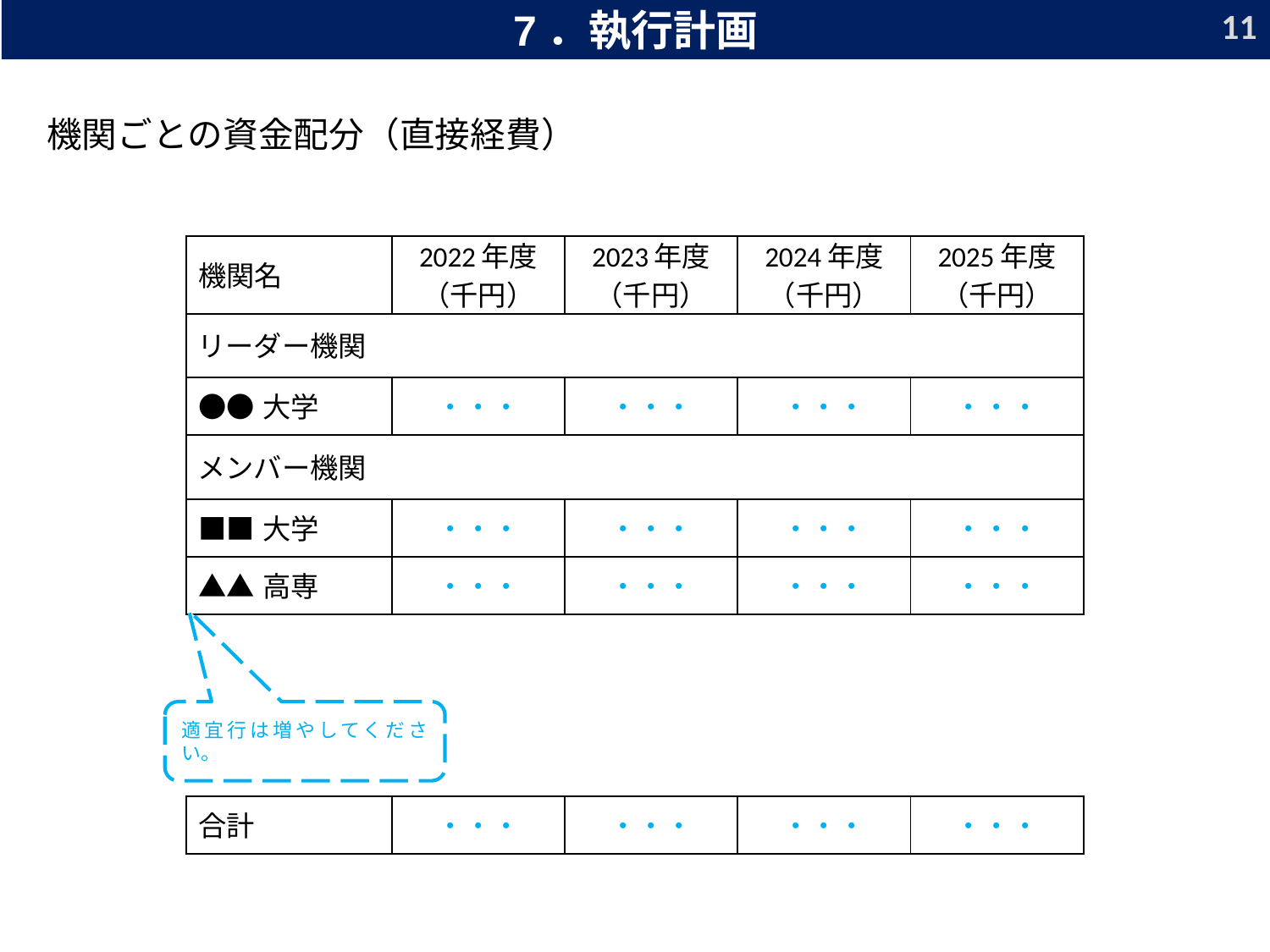

11
7．執行計画
機関ごとの資金配分（直接経費）
| 機関名 | 2022年度 （千円） | 2023年度 （千円） | 2024年度 （千円） | 2025年度 （千円） |
| --- | --- | --- | --- | --- |
| リーダー機関 |  |  |  |  |
| ●●大学 | ・・・ | ・・・ | ・・・ | ・・・ |
| メンバー機関 |  |  |  |  |
| ■■大学 | ・・・ | ・・・ | ・・・ | ・・・ |
| ▲▲高専 | ・・・ | ・・・ | ・・・ | ・・・ |
適宜行は増やしてください。
| 合計 | ・・・ | ・・・ | ・・・ | ・・・ |
| --- | --- | --- | --- | --- |